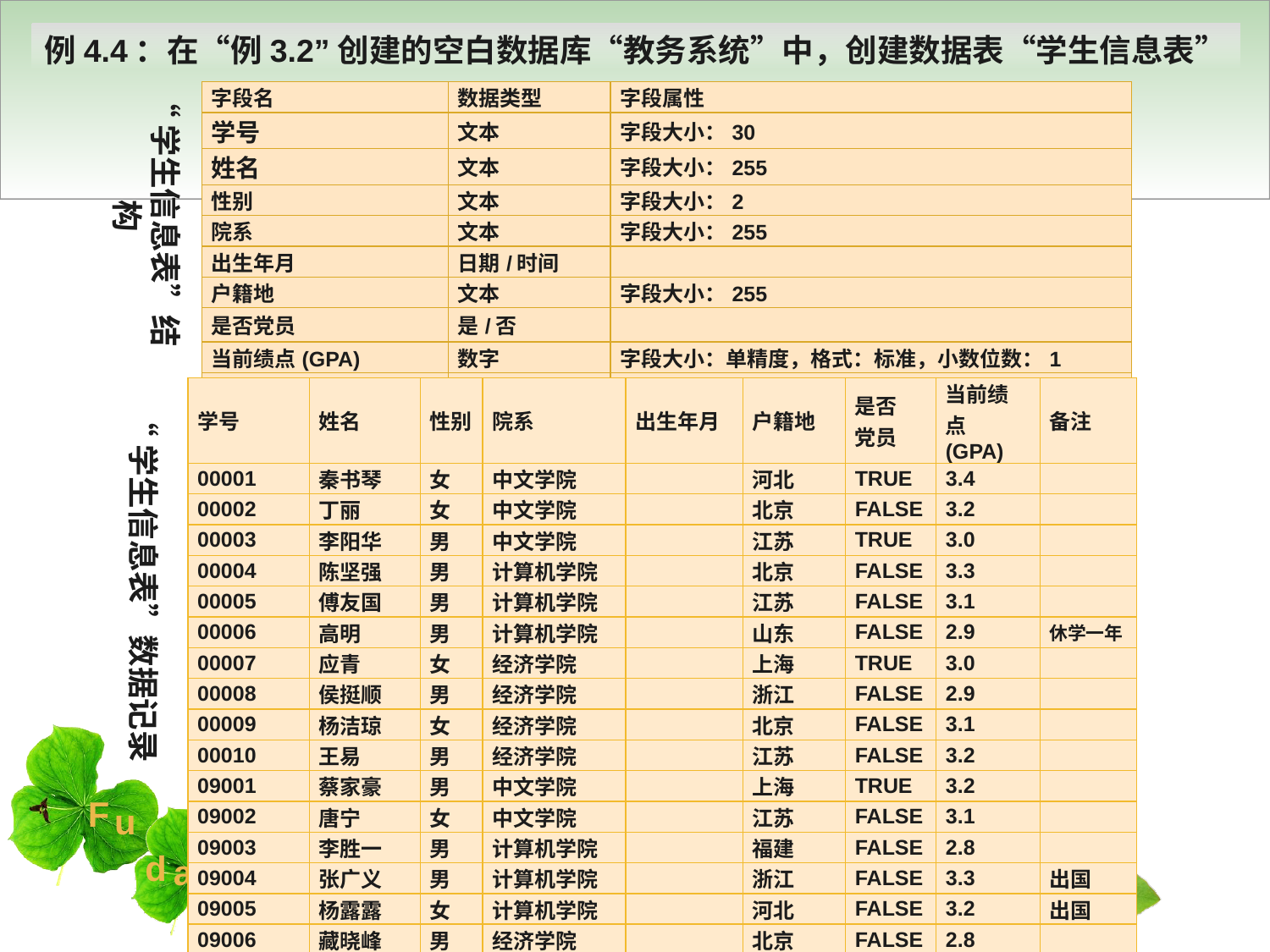

例4.4：在“例3.2”创建的空白数据库“教务系统”中，创建数据表“学生信息表”
“学生信息表”结构
| 字段名 | 数据类型 | 字段属性 |
| --- | --- | --- |
| 学号 | 文本 | 字段大小：30 |
| 姓名 | 文本 | 字段大小：255 |
| 性别 | 文本 | 字段大小：2 |
| 院系 | 文本 | 字段大小：255 |
| 出生年月 | 日期/时间 |  |
| 户籍地 | 文本 | 字段大小：255 |
| 是否党员 | 是/否 |  |
| 当前绩点(GPA) | 数字 | 字段大小：单精度，格式：标准，小数位数：1 |
| 备注 | 备注 |  |
| 学号 | 姓名 | 性别 | 院系 | 出生年月 | 户籍地 | 是否 党员 | 当前绩 点(GPA) | 备注 |
| --- | --- | --- | --- | --- | --- | --- | --- | --- |
| 00001 | 秦书琴 | 女 | 中文学院 |  | 河北 | TRUE | 3.4 |  |
| 00002 | 丁丽 | 女 | 中文学院 |  | 北京 | FALSE | 3.2 |  |
| 00003 | 李阳华 | 男 | 中文学院 |  | 江苏 | TRUE | 3.0 |  |
| 00004 | 陈坚强 | 男 | 计算机学院 |  | 北京 | FALSE | 3.3 |  |
| 00005 | 傅友国 | 男 | 计算机学院 |  | 江苏 | FALSE | 3.1 |  |
| 00006 | 高明 | 男 | 计算机学院 |  | 山东 | FALSE | 2.9 | 休学一年 |
| 00007 | 应青 | 女 | 经济学院 |  | 上海 | TRUE | 3.0 |  |
| 00008 | 侯挺顺 | 男 | 经济学院 |  | 浙江 | FALSE | 2.9 |  |
| 00009 | 杨洁琼 | 女 | 经济学院 |  | 北京 | FALSE | 3.1 |  |
| 00010 | 王易 | 男 | 经济学院 |  | 江苏 | FALSE | 3.2 |  |
| 09001 | 蔡家豪 | 男 | 中文学院 |  | 上海 | TRUE | 3.2 |  |
| 09002 | 唐宁 | 女 | 中文学院 |  | 江苏 | FALSE | 3.1 |  |
| 09003 | 李胜一 | 男 | 计算机学院 |  | 福建 | FALSE | 2.8 |  |
| 09004 | 张广义 | 男 | 计算机学院 |  | 浙江 | FALSE | 3.3 | 出国 |
| 09005 | 杨露露 | 女 | 计算机学院 |  | 河北 | FALSE | 3.2 | 出国 |
| 09006 | 藏晓峰 | 男 | 经济学院 |  | 北京 | FALSE | 2.8 |  |
| 09007 | 陈天 | 男 | 经济学院 |  | 上海 | TRUE | 3.0 |  |
| 09008 | 马伊莲 | 女 | 经济学院 |  | 上海 | FALSE | 2.7 |  |
| 09009 | 周欢 | 女 | 经济学院 |  | 福建 | FALSE | 3.1 |  |
| 09010 | 许中 | 男 | 经济学院 |  | 广东 | FALSE | 2.9 |  |
“学生信息表”数据记录
22